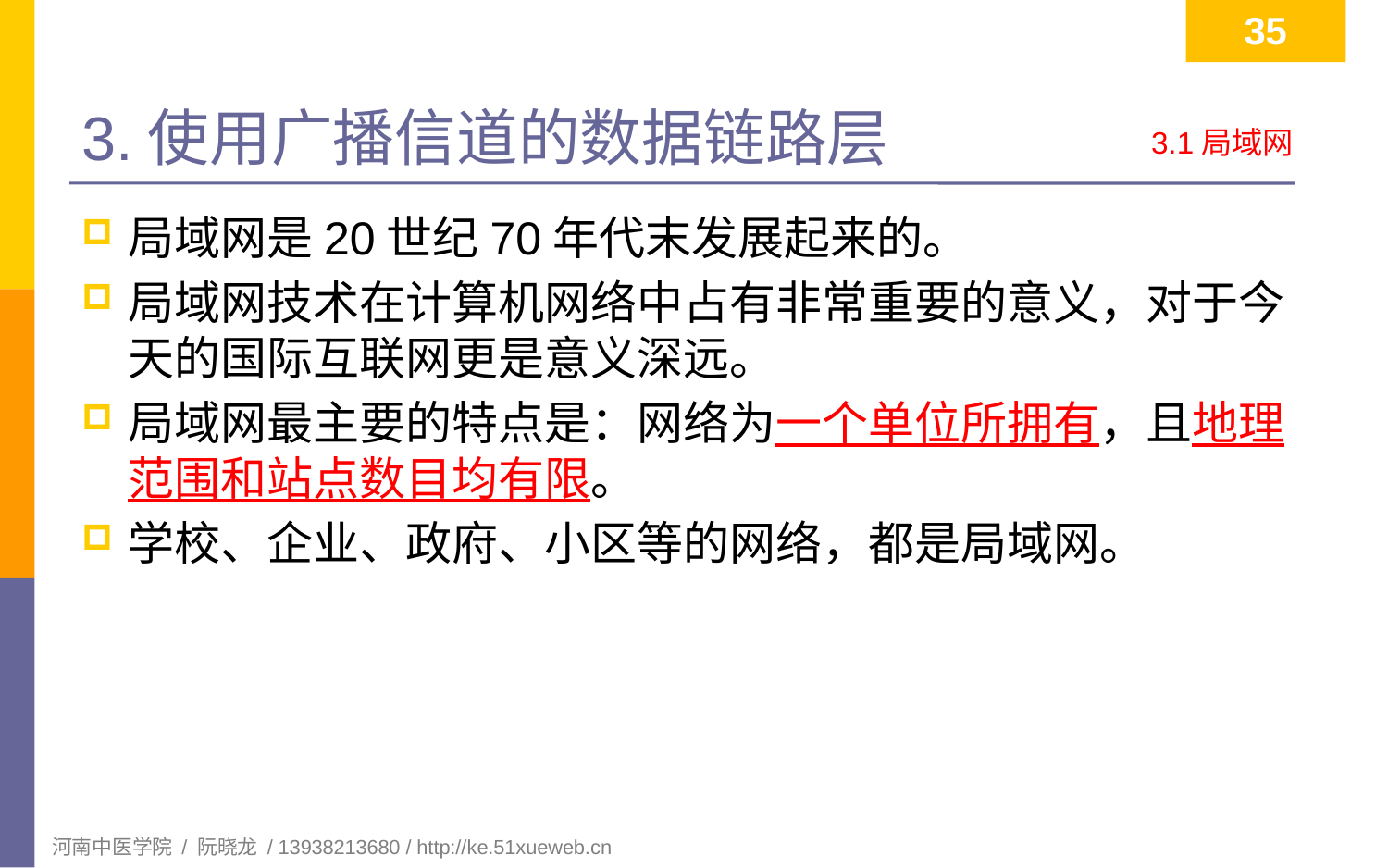

35
# 3.使用广播信道的数据链路层
3.1局域网
局域网是20世纪70年代末发展起来的。
局域网技术在计算机网络中占有非常重要的意义，对于今天的国际互联网更是意义深远。
局域网最主要的特点是：网络为一个单位所拥有，且地理范围和站点数目均有限。
学校、企业、政府、小区等的网络，都是局域网。